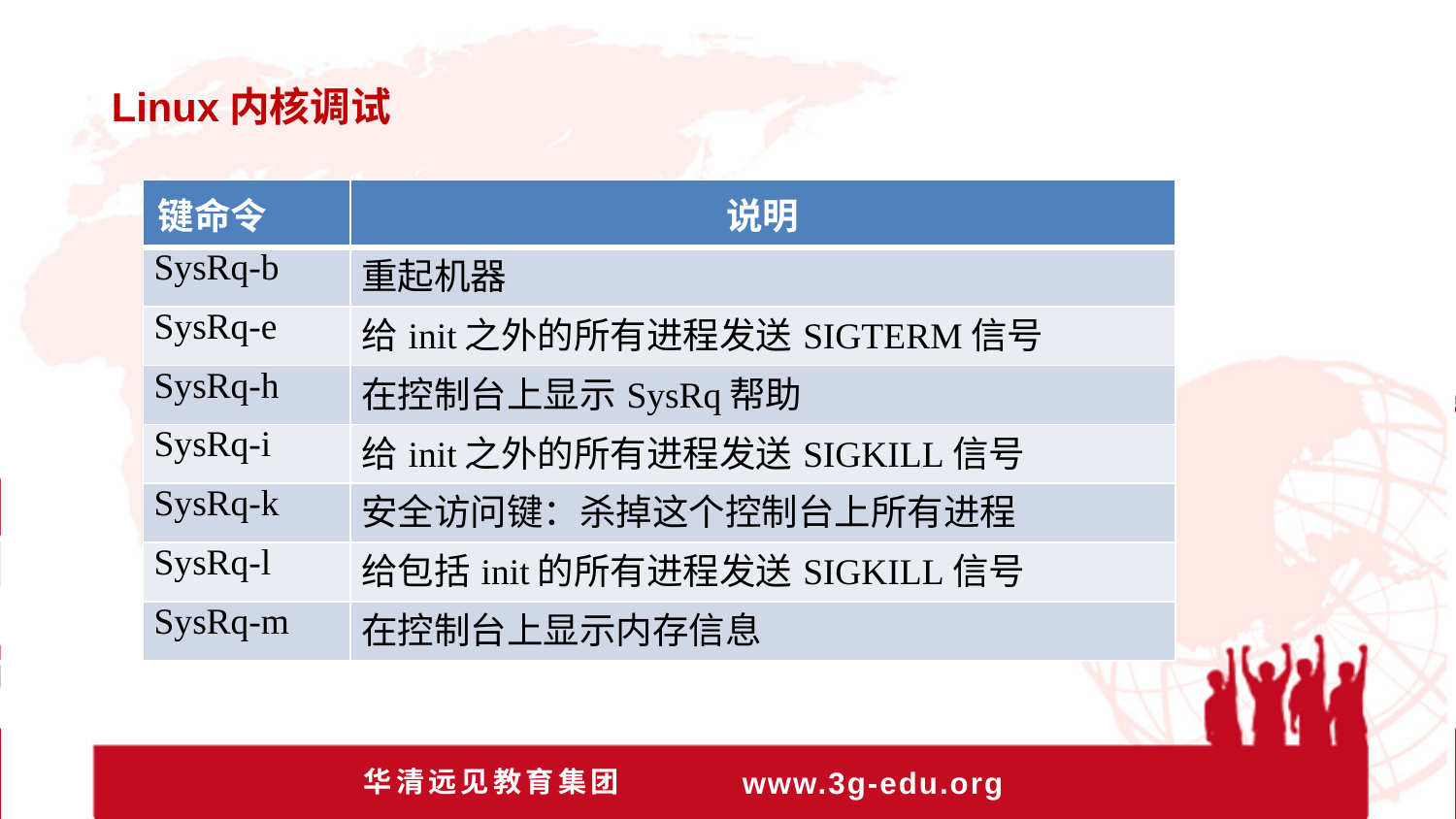

Linux内核调试
| 键命令 | 说明 |
| --- | --- |
| SysRq-b | 重起机器 |
| SysRq-e | 给init之外的所有进程发送SIGTERM信号 |
| SysRq-h | 在控制台上显示SysRq帮助 |
| SysRq-i | 给init之外的所有进程发送SIGKILL信号 |
| SysRq-k | 安全访问键：杀掉这个控制台上所有进程 |
| SysRq-l | 给包括init的所有进程发送SIGKILL信号 |
| SysRq-m | 在控制台上显示内存信息 |